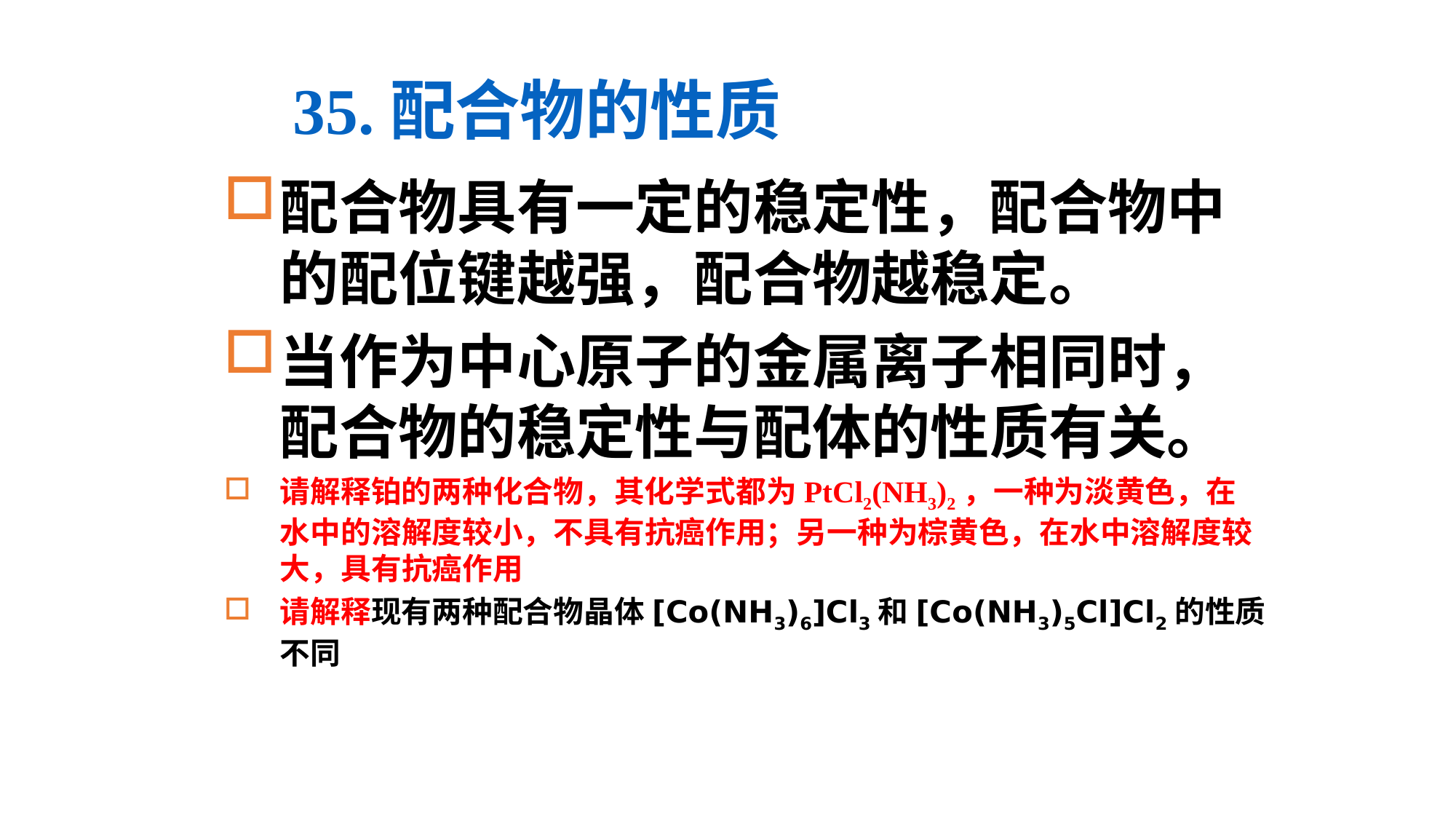

35.配合物的性质
配合物具有一定的稳定性，配合物中的配位键越强，配合物越稳定。
当作为中心原子的金属离子相同时，配合物的稳定性与配体的性质有关。
请解释铂的两种化合物，其化学式都为PtCl2(NH3)2，一种为淡黄色，在水中的溶解度较小，不具有抗癌作用；另一种为棕黄色，在水中溶解度较大，具有抗癌作用
请解释现有两种配合物晶体[Co(NH3)6]Cl3和[Co(NH3)5Cl]Cl2的性质不同